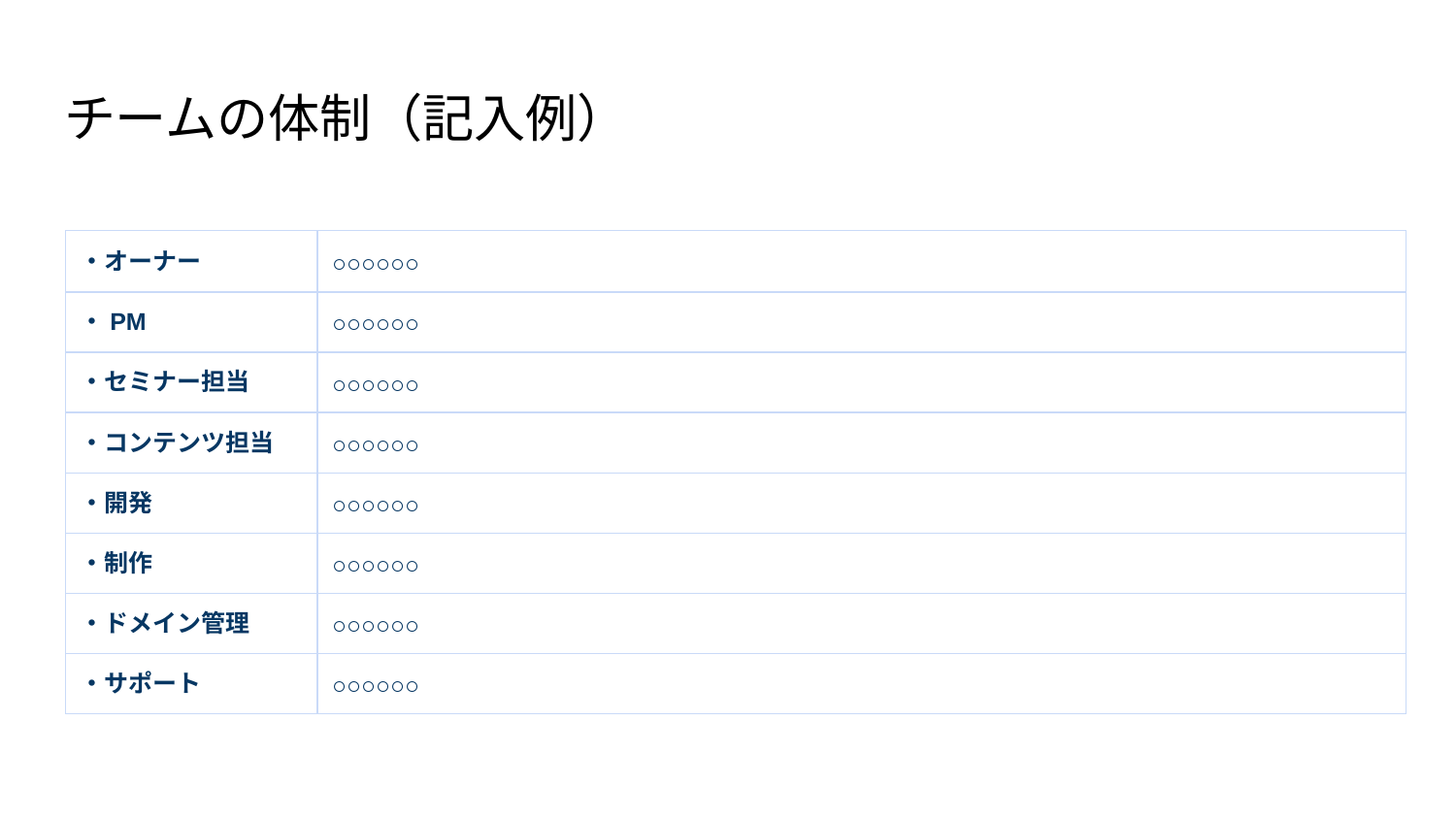

# チームの体制（記入例）
| ・オーナー | ○○○○○○ |
| --- | --- |
| ・PM | ○○○○○○ |
| ・セミナー担当 | ○○○○○○ |
| ・コンテンツ担当 | ○○○○○○ |
| ・開発 | ○○○○○○ |
| ・制作 | ○○○○○○ |
| ・ドメイン管理 | ○○○○○○ |
| ・サポート | ○○○○○○ |